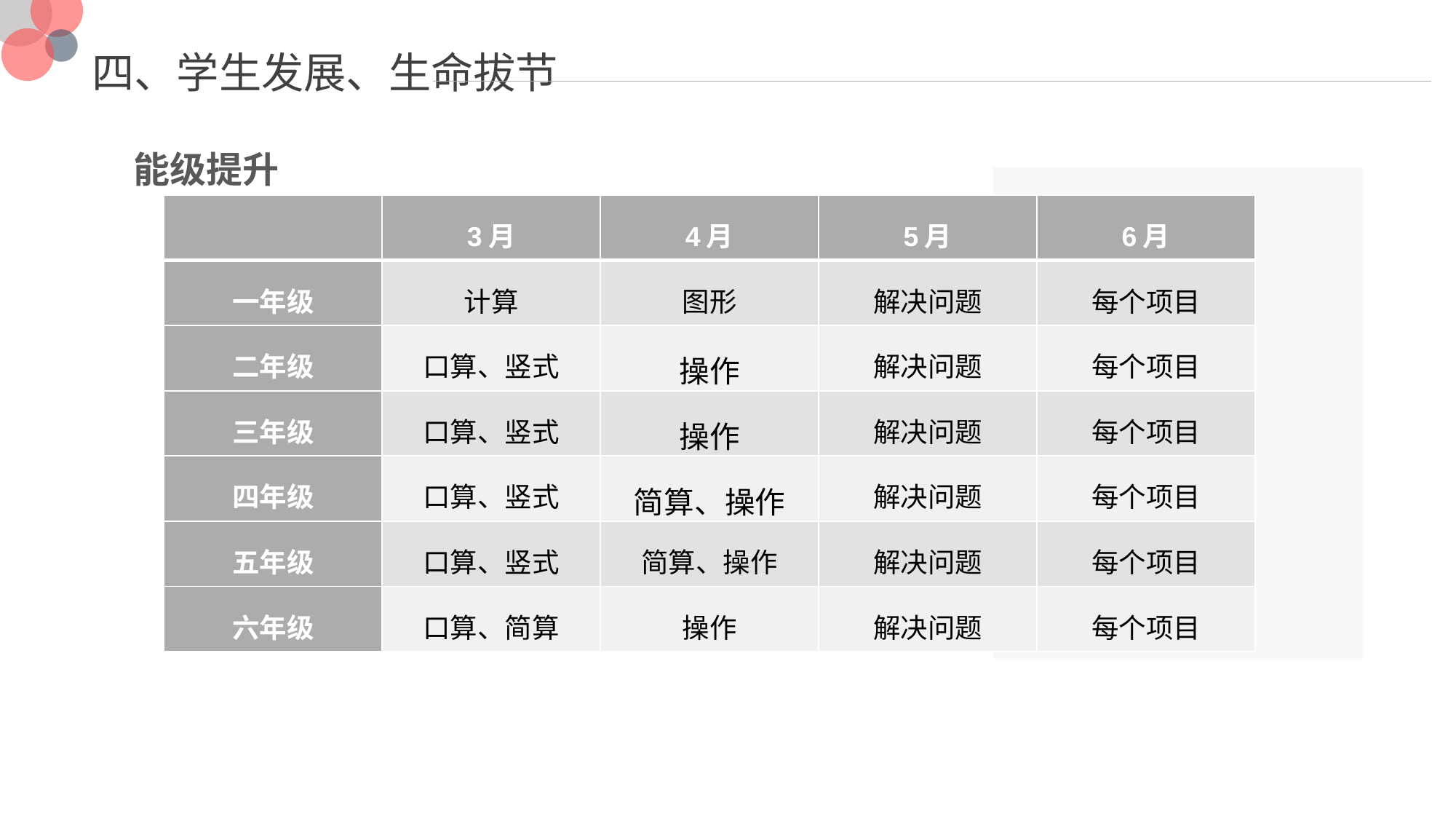

四、学生发展、生命拔节
能级提升

|  | 3月 | 4月 | 5月 | 6月 |
| --- | --- | --- | --- | --- |
| 一年级 | 计算 | 图形 | 解决问题 | 每个项目 |
| 二年级 | 口算、竖式 | 操作 | 解决问题 | 每个项目 |
| 三年级 | 口算、竖式 | 操作 | 解决问题 | 每个项目 |
| 四年级 | 口算、竖式 | 简算、操作 | 解决问题 | 每个项目 |
| 五年级 | 口算、竖式 | 简算、操作 | 解决问题 | 每个项目 |
| 六年级 | 口算、简算 | 操作 | 解决问题 | 每个项目 |